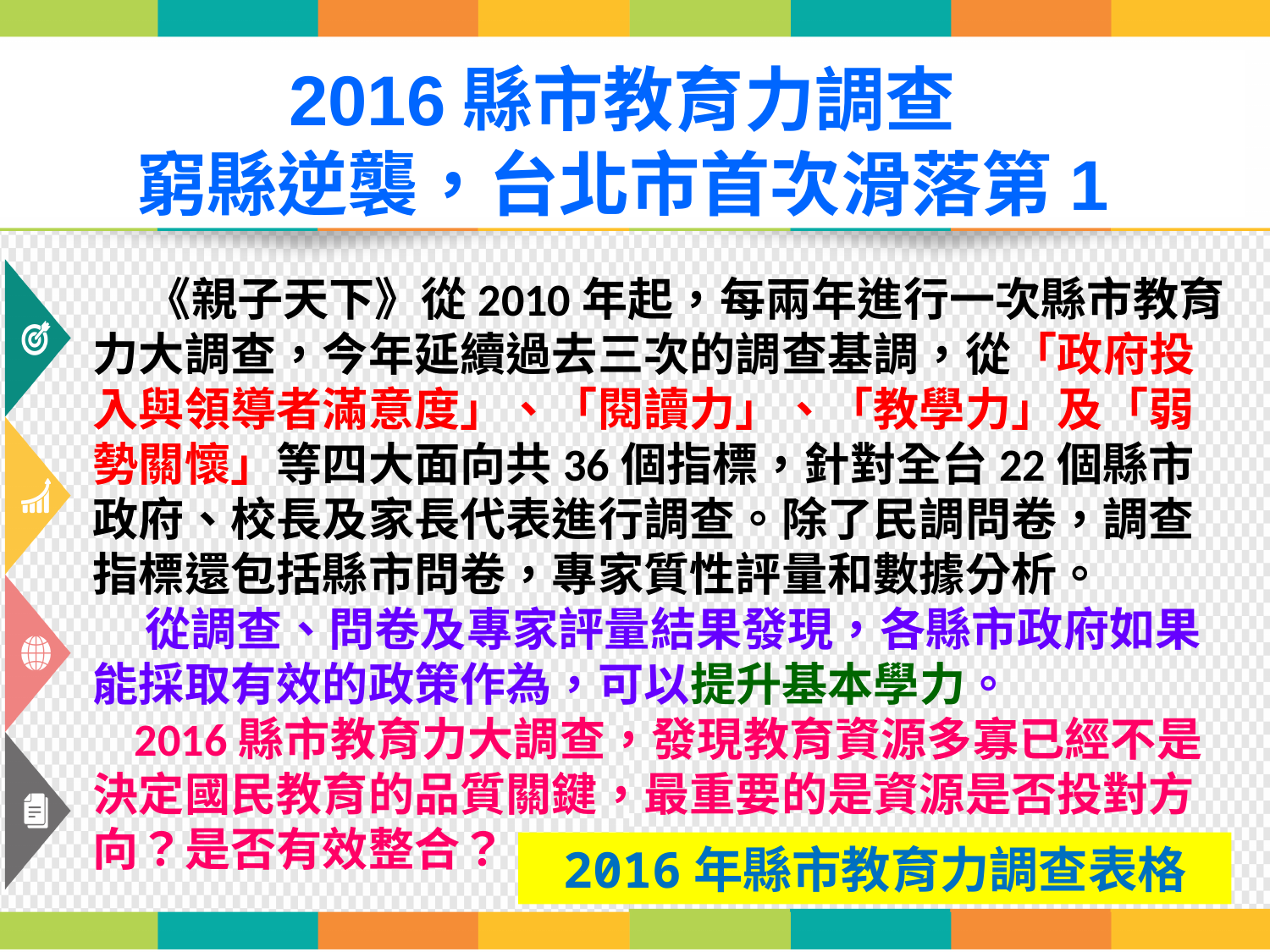

2016縣市教育力調查
窮縣逆襲，台北市首次滑落第1
    《親子天下》從2010年起，每兩年進行一次縣市教育力大調查，今年延續過去三次的調查基調，從「政府投入與領導者滿意度」、「閱讀力」、「教學力」及「弱勢關懷」等四大面向共36個指標，針對全台22個縣市政府、校長及家長代表進行調查。除了民調問卷，調查指標還包括縣市問卷，專家質性評量和數據分析。
    從調查、問卷及專家評量結果發現，各縣市政府如果能採取有效的政策作為，可以提升基本學力。
    2016縣市教育力大調查，發現教育資源多寡已經不是決定國民教育的品質關鍵，最重要的是資源是否投對方向？是否有效整合？
2016年縣市教育力調查表格